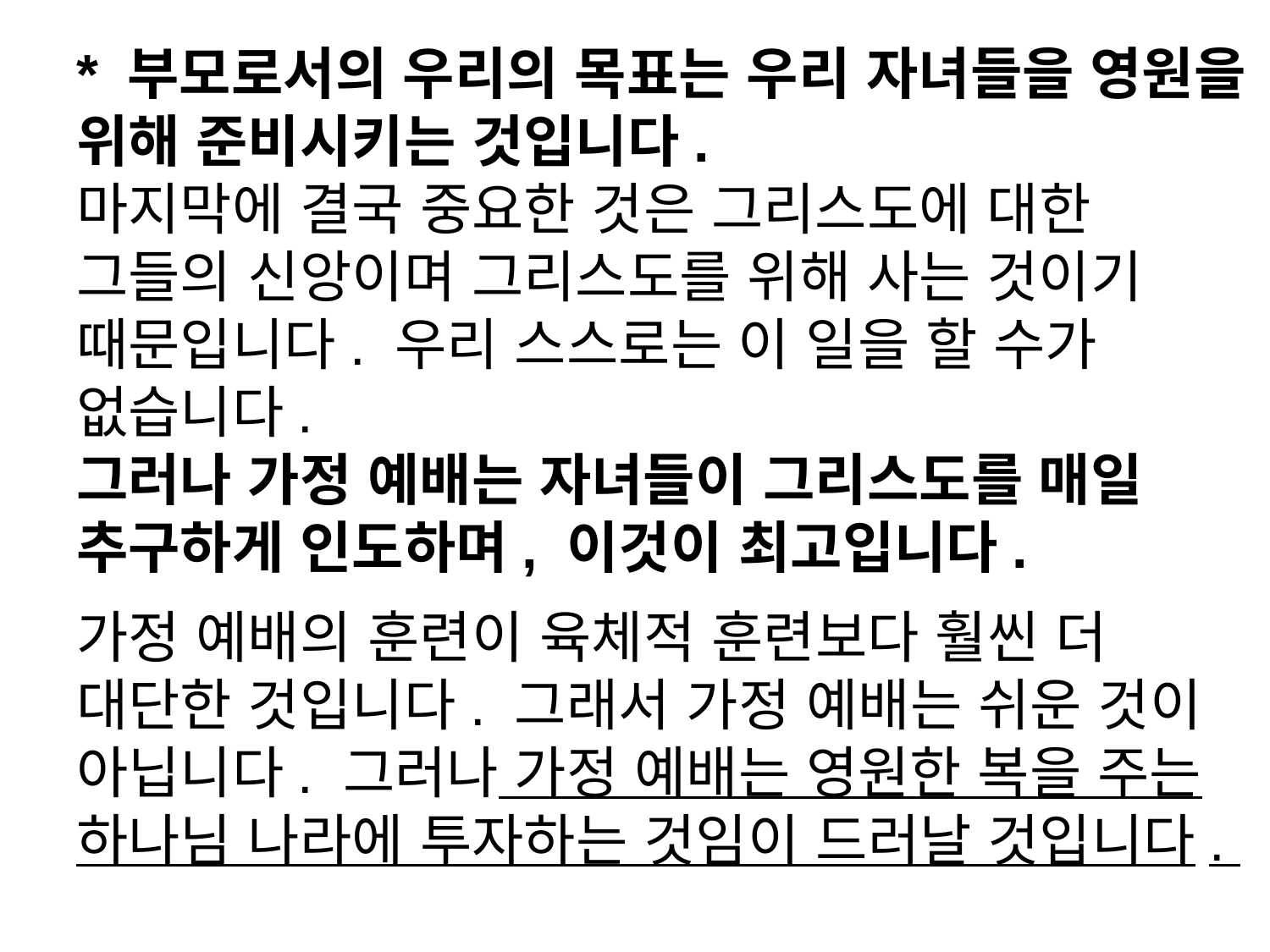

* 부모로서의 우리의 목표는 우리 자녀들을 영원을 위해 준비시키는 것입니다.
마지막에 결국 중요한 것은 그리스도에 대한 그들의 신앙이며 그리스도를 위해 사는 것이기 때문입니다. 우리 스스로는 이 일을 할 수가 없습니다.
그러나 가정 예배는 자녀들이 그리스도를 매일 추구하게 인도하며, 이것이 최고입니다.
가정 예배의 훈련이 육체적 훈련보다 훨씬 더 대단한 것입니다. 그래서 가정 예배는 쉬운 것이 아닙니다. 그러나 가정 예배는 영원한 복을 주는 하나님 나라에 투자하는 것임이 드러날 것입니다.